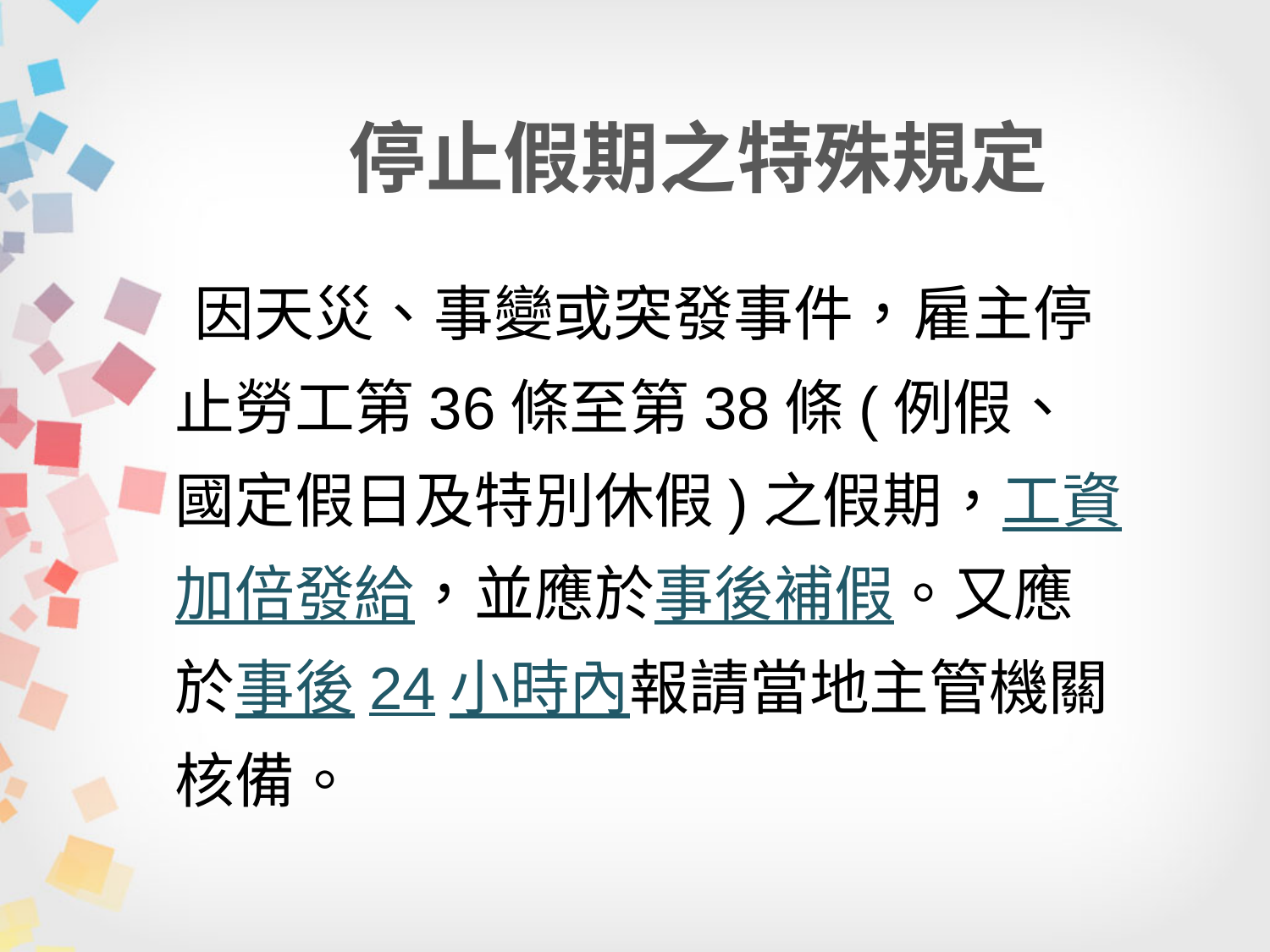

# 停止假期之特殊規定
     因天災、事變或突發事件，雇主停止勞工第36條至第38條(例假、國定假日及特別休假)之假期，工資加倍發給，並應於事後補假。又應於事後24小時內報請當地主管機關核備。